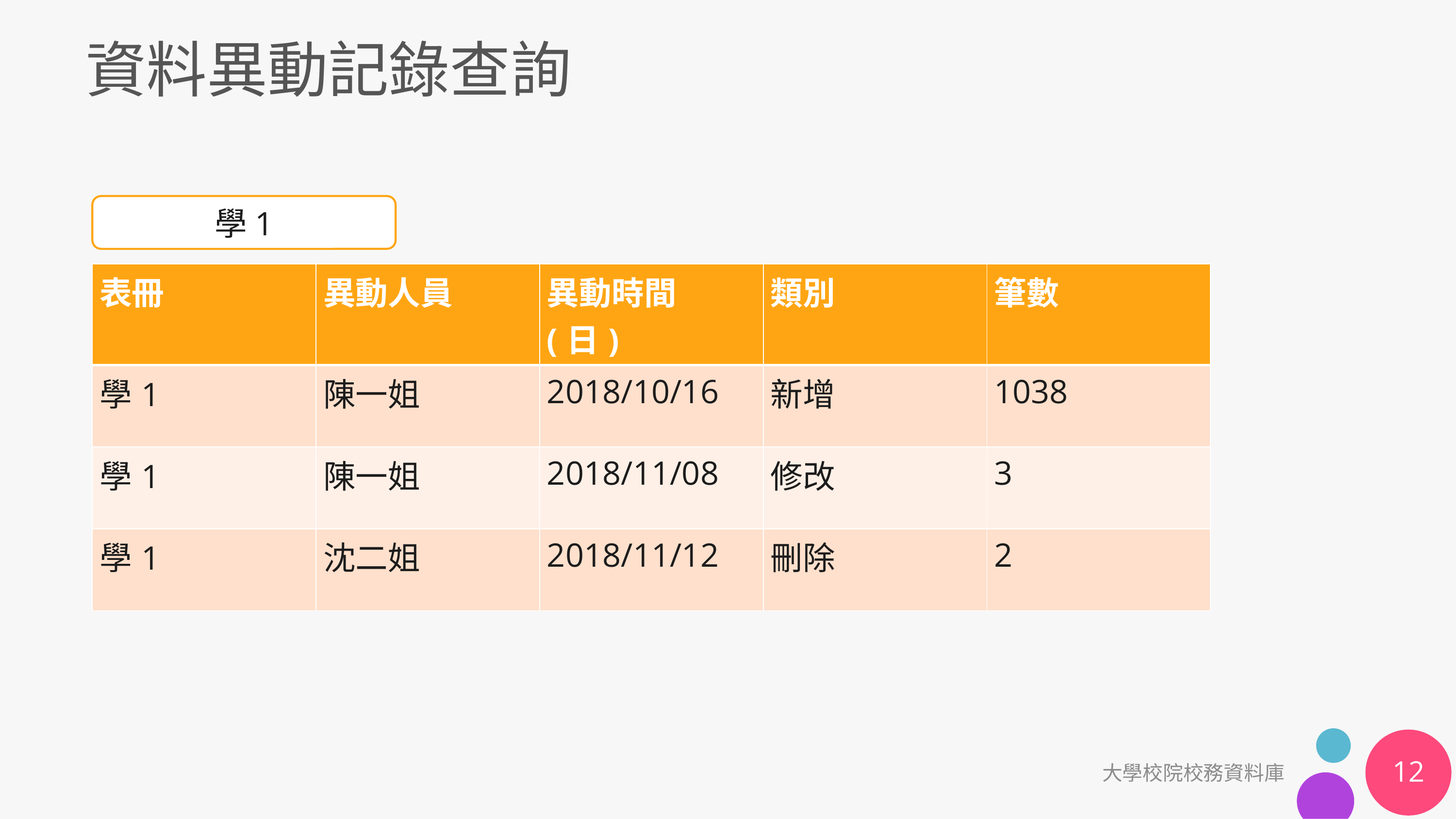

# 資料異動記錄查詢
學1
| 表冊 | 異動人員 | 異動時間(日) | 類別 | 筆數 |
| --- | --- | --- | --- | --- |
| 學1 | 陳一姐 | 2018/10/16 | 新增 | 1038 |
| 學1 | 陳一姐 | 2018/11/08 | 修改 | 3 |
| 學1 | 沈二姐 | 2018/11/12 | 刪除 | 2 |
12
大學校院校務資料庫